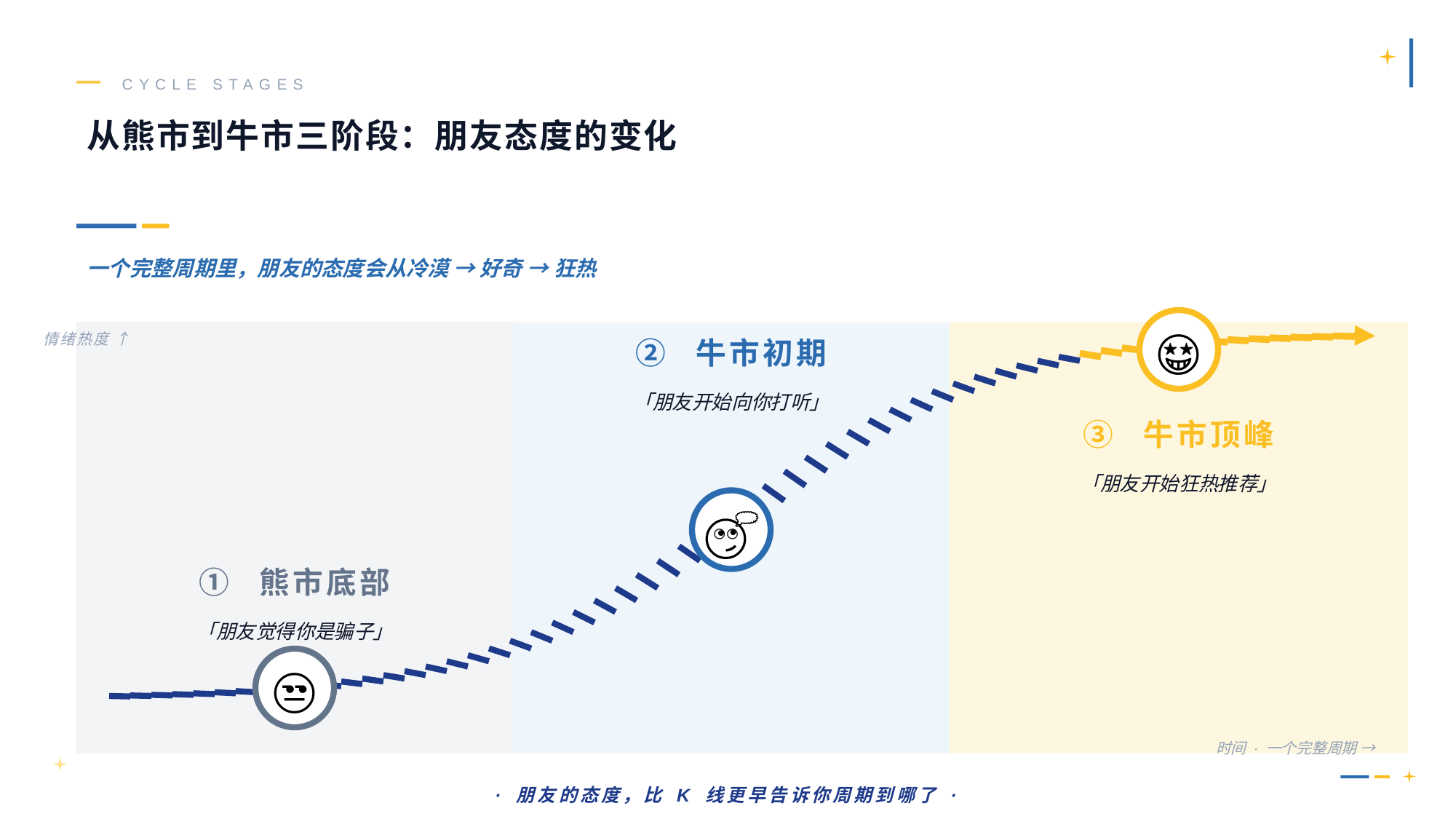

CYCLE STAGES

从熊市到牛市三阶段：朋友态度的变化

一个完整周期里，朋友的态度会从冷漠 → 好奇 → 狂热

🤩
情绪热度 ↑

②  牛市初期

「朋友开始向你打听」

③  牛市顶峰

「朋友开始狂热推荐」

🤔

①  熊市底部

「朋友觉得你是骗子」

😒

时间 · 一个完整周期 →

· 朋友的态度，比 K 线更早告诉你周期到哪了 ·